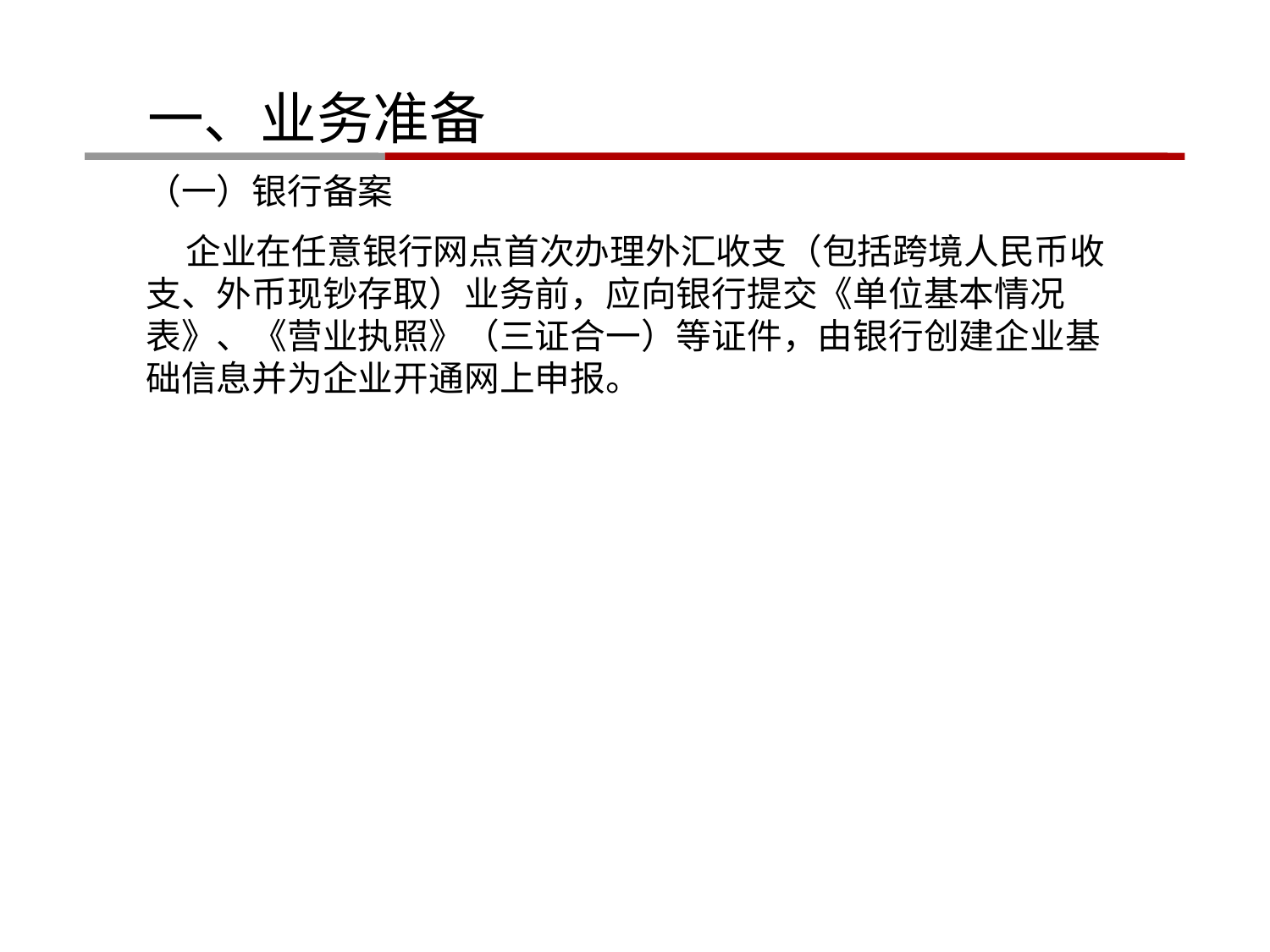

一、业务准备

（一）银行备案
    企业在任意银行网点首次办理外汇收支（包括跨境人民币收支、外币现钞存取）业务前，应向银行提交《单位基本情况表》、《营业执照》（三证合一）等证件，由银行创建企业基础信息并为企业开通网上申报。